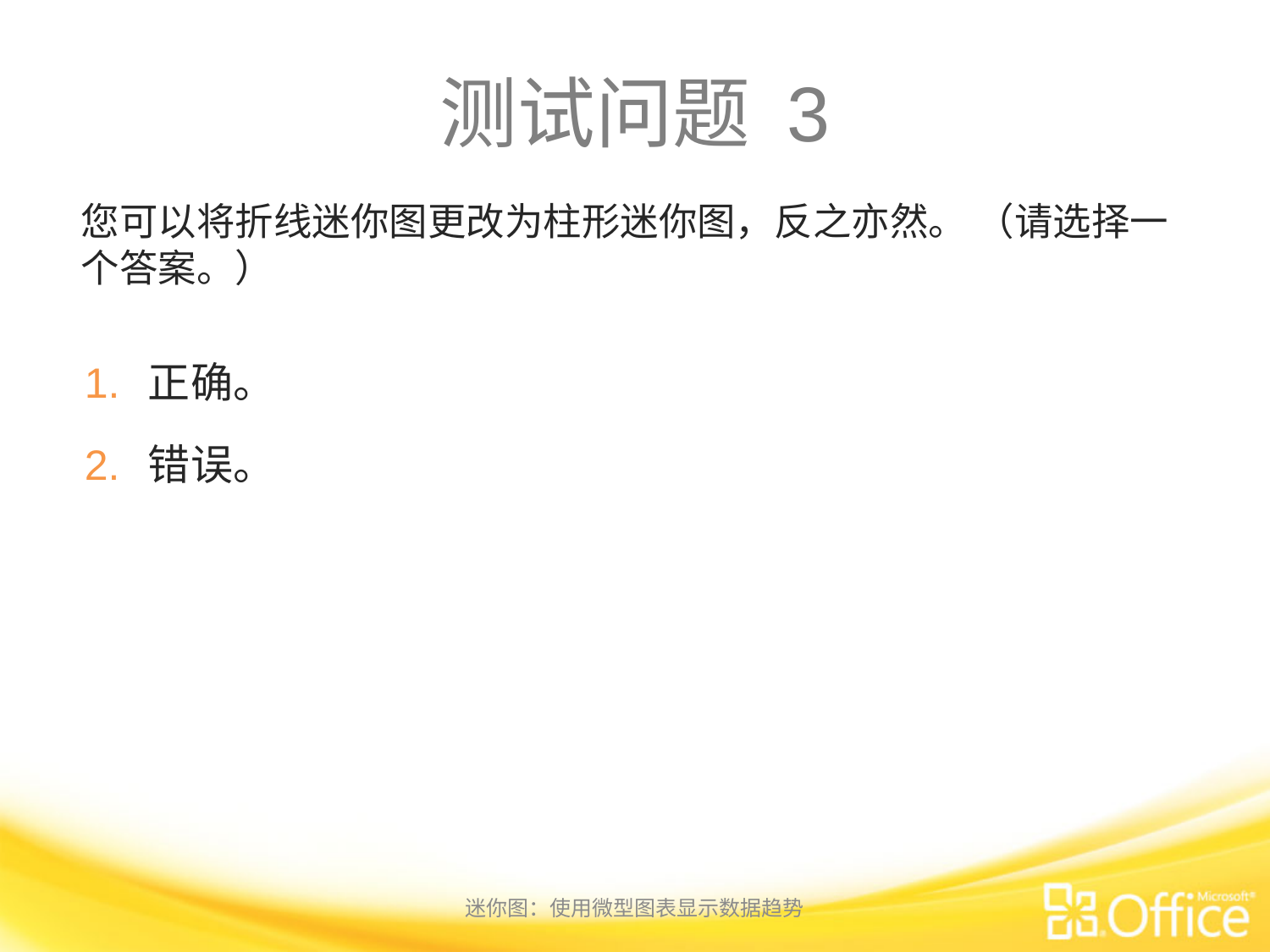

# 测试问题 3
您可以将折线迷你图更改为柱形迷你图，反之亦然。 （请选择一个答案。）
正确。
错误。
迷你图：使用微型图表显示数据趋势